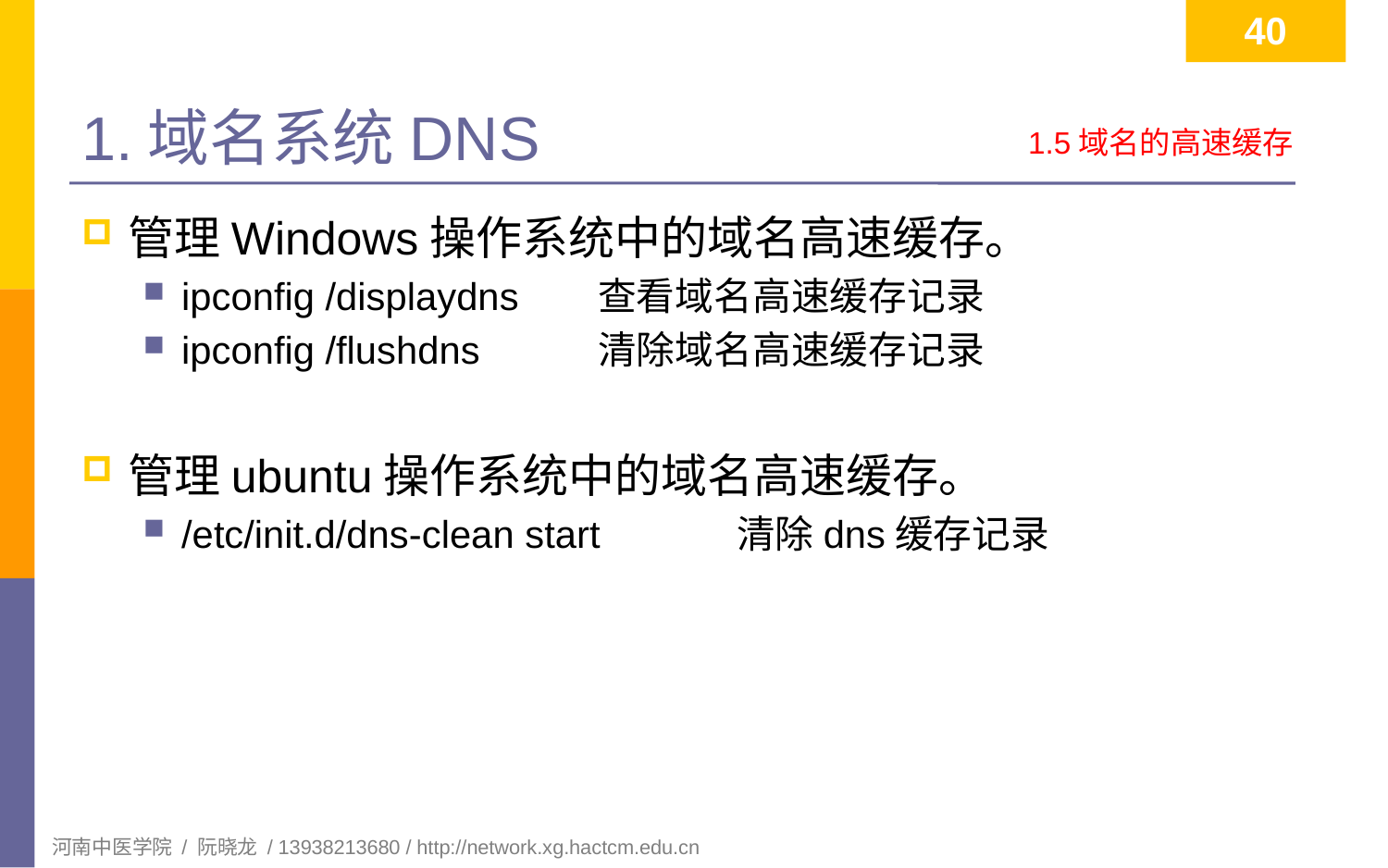

40
# 1.域名系统DNS
1.5域名的高速缓存
管理Windows操作系统中的域名高速缓存。
ipconfig /displaydns	查看域名高速缓存记录
ipconfig /flushdns	清除域名高速缓存记录

管理ubuntu操作系统中的域名高速缓存。
/etc/init.d/dns-clean start	清除dns缓存记录